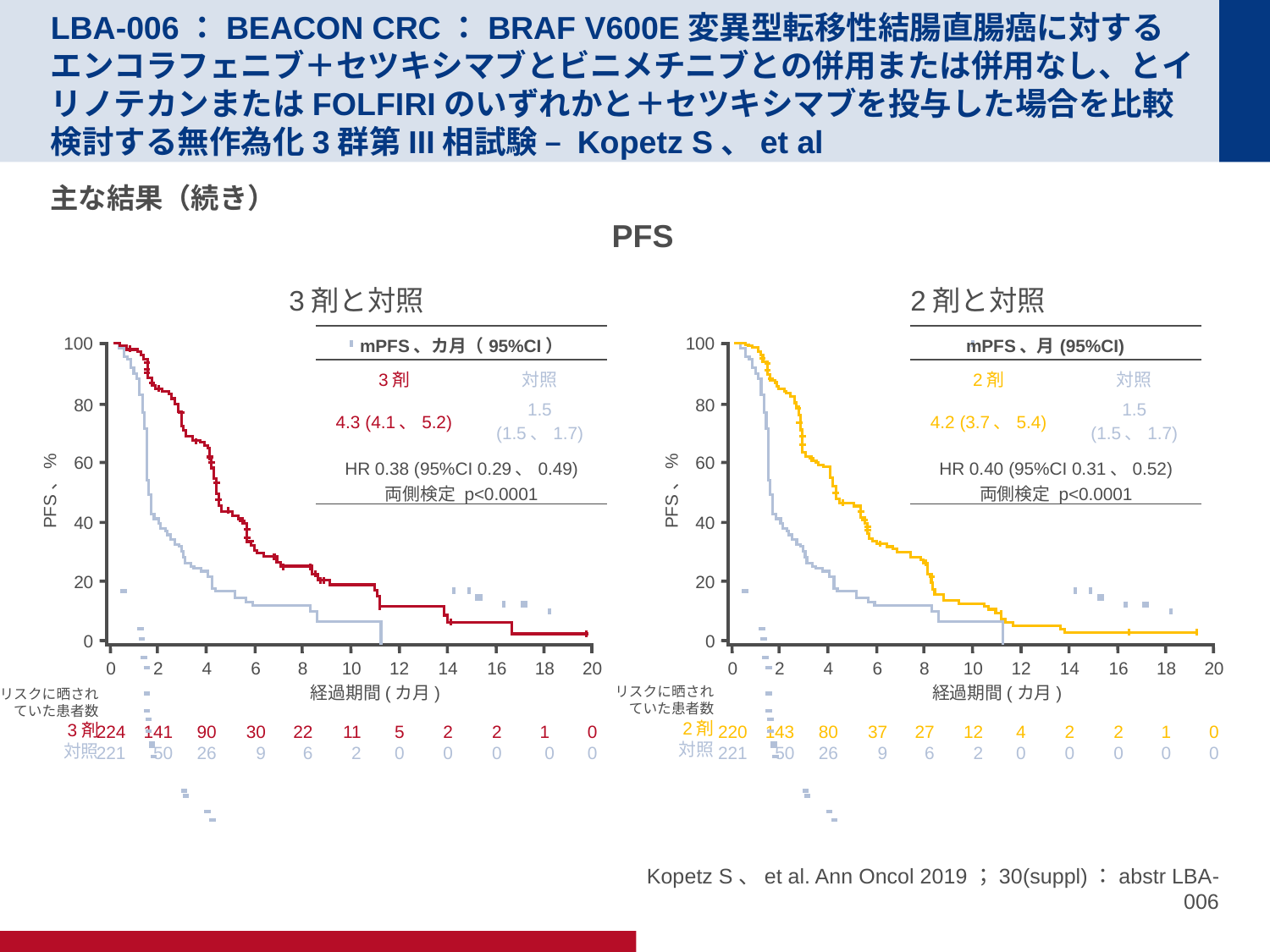

# LBA-006：BEACON CRC：BRAF V600E変異型転移性結腸直腸癌に対するエンコラフェニブ＋セツキシマブとビニメチニブとの併用または併用なし、とイリノテカンまたはFOLFIRIのいずれかと＋セツキシマブを投与した場合を比較検討する無作為化3群第III相試験 – Kopetz S、et al
主な結果（続き）

PFS
3剤と対照
2剤と対照
100

80

60

 PFS、%
40

20

0

0

220
221
2

143
50
4

80
26
6

37
9
8

27
6
10

12
2
12

4
0
14

2
0
16

2
0
18

1
0
20

0
0
経過期間(カ月)
リスクに晒され
ていた患者数
2剤
対照

| mPFS、カ月（95%CI） |  |
| --- | --- |
| 3剤 | 対照 |
| 4.3 (4.1、5.2) | 1.5 (1.5、1.7) |
| HR 0.38 (95%CI 0.29、0.49) 両側検定 p<0.0001 |  |
| mPFS、月(95%CI)） |  |
| --- | --- |
| 2剤 | 対照 |
| 4.2 (3.7、5.4) | 1.5 (1.5、1.7) |
| HR 0.40 (95%CI 0.31、0.52) 両側検定 p<0.0001 |  |
100

80

60

 PFS、%
40

20

0

0

224
221
2

141
50
4

90
26
6

30
9
8

22
6
10

11
2
12

5
0
14

2
0
16

2
0
18

1
0
20

0
0
経過期間(カ月)
リスクに晒され
ていた患者数
3剤
対照

Kopetz S、et al. Ann Oncol 2019；30(suppl)：abstr LBA-006